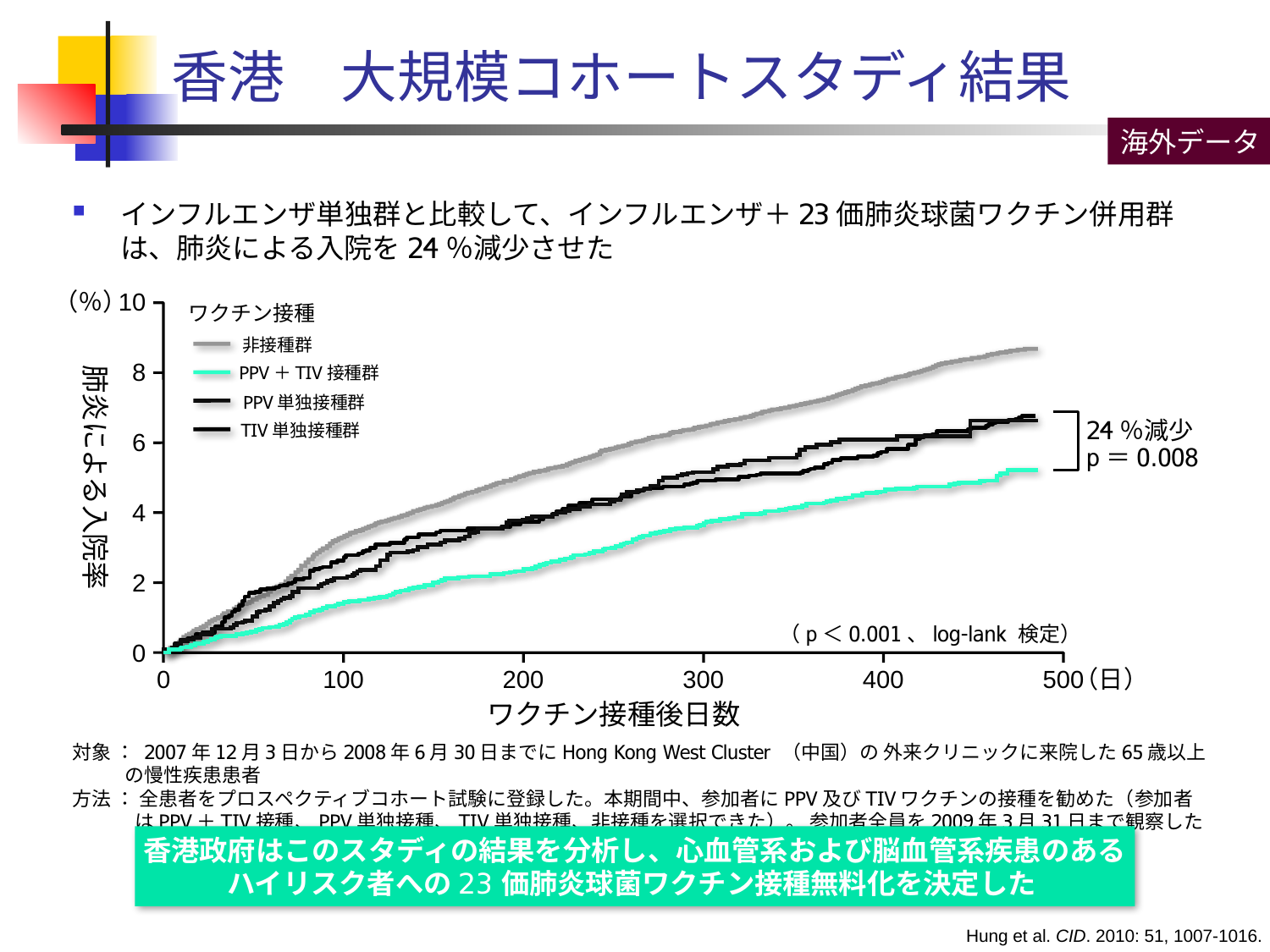

# 香港　大規模コホートスタディ結果
海外データ
インフルエンザ単独群と比較して、インフルエンザ＋23価肺炎球菌ワクチン併用群は、肺炎による入院を24％減少させた
（％）
10
ワクチン接種

非接種群

8
PPV＋TIV接種群
肺炎による入院率

PPV単独接種群

24％減少
p＝0.008
TIV単独接種群

6

4

2

（p＜0.001、log-lank 検定）
0

0
100
200
300
400
500
（日）

ワクチン接種後日数
対象 ： 2007年12月3日から2008年6月30日までにHong Kong West Cluster （中国）の 外来クリニックに来院した65歳以上の慢性疾患患者
方法 ： 全患者をプロスペクティブコホート試験に登録した。本期間中、参加者にPPV及びTIVワクチンの接種を勧めた（参加者はPPV＋TIV接種、PPV単独接種、TIV単独接種、非接種を選択できた）。 参加者全員を2009年3月31日まで観察した
香港政府はこのスタディの結果を分析し、心血管系および脳血管系疾患のある
ハイリスク者への23価肺炎球菌ワクチン接種無料化を決定した
Hung et al. CID. 2010: 51, 1007-1016.